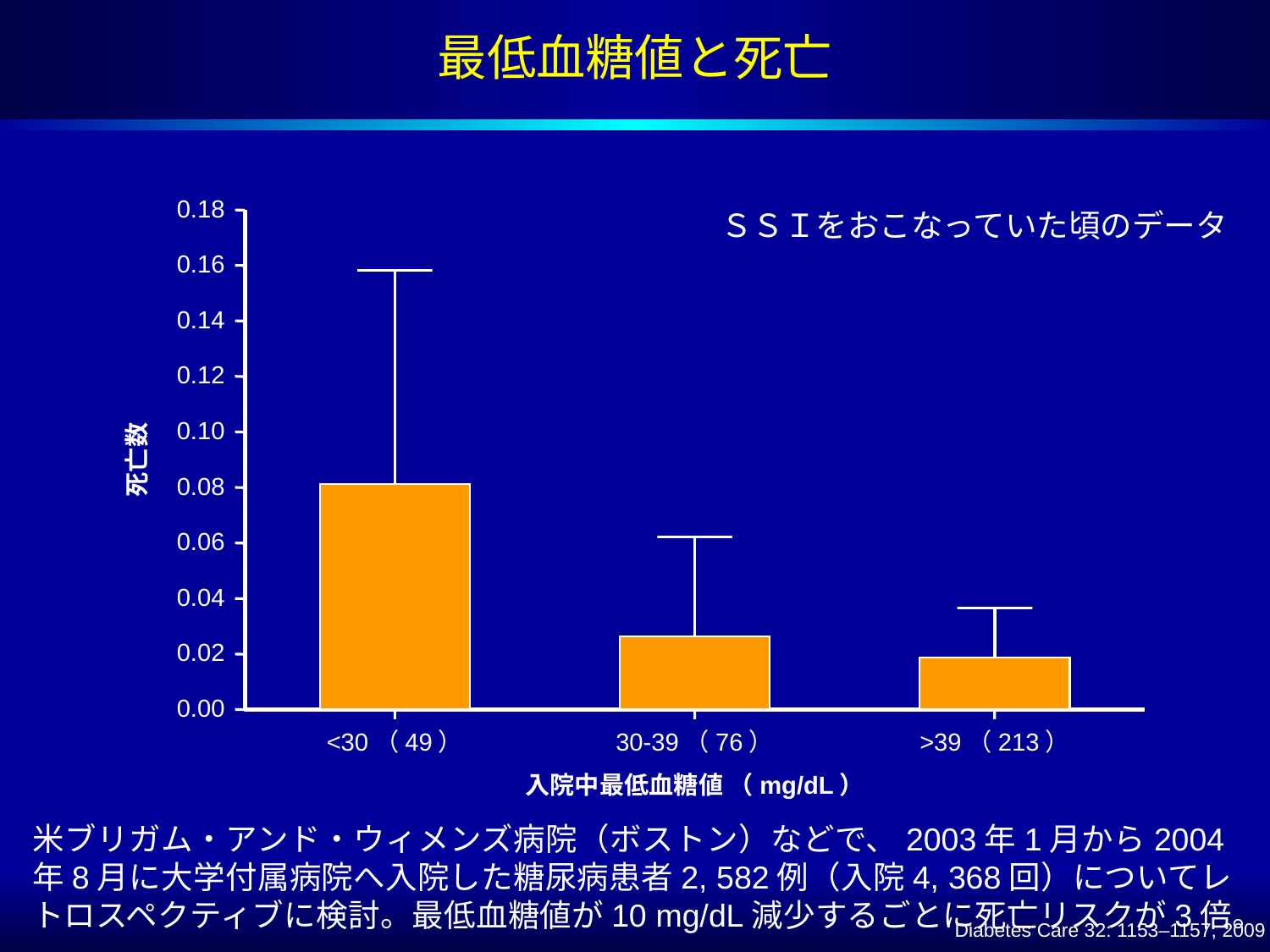

# 最低血糖値と死亡
0.18
ＳＳＩをおこなっていた頃のデータ

0.16

0.14
0.12
死亡数
0.10
0.08

0.06

0.04

0.02

0.00
入院中最低血糖値 （mg/dL）
<30（49）

30-39（76）
>39（213）
米ブリガム・アンド・ウィメンズ病院（ボストン）などで、2003年1月から2004年8月に大学付属病院へ入院した糖尿病患者2, 582例（入院4, 368回）についてレトロスペクティブに検討。最低血糖値が10 mg/dL減少するごとに死亡リスクが3倍。
Diabetes Care 32: 1153–1157, 2009